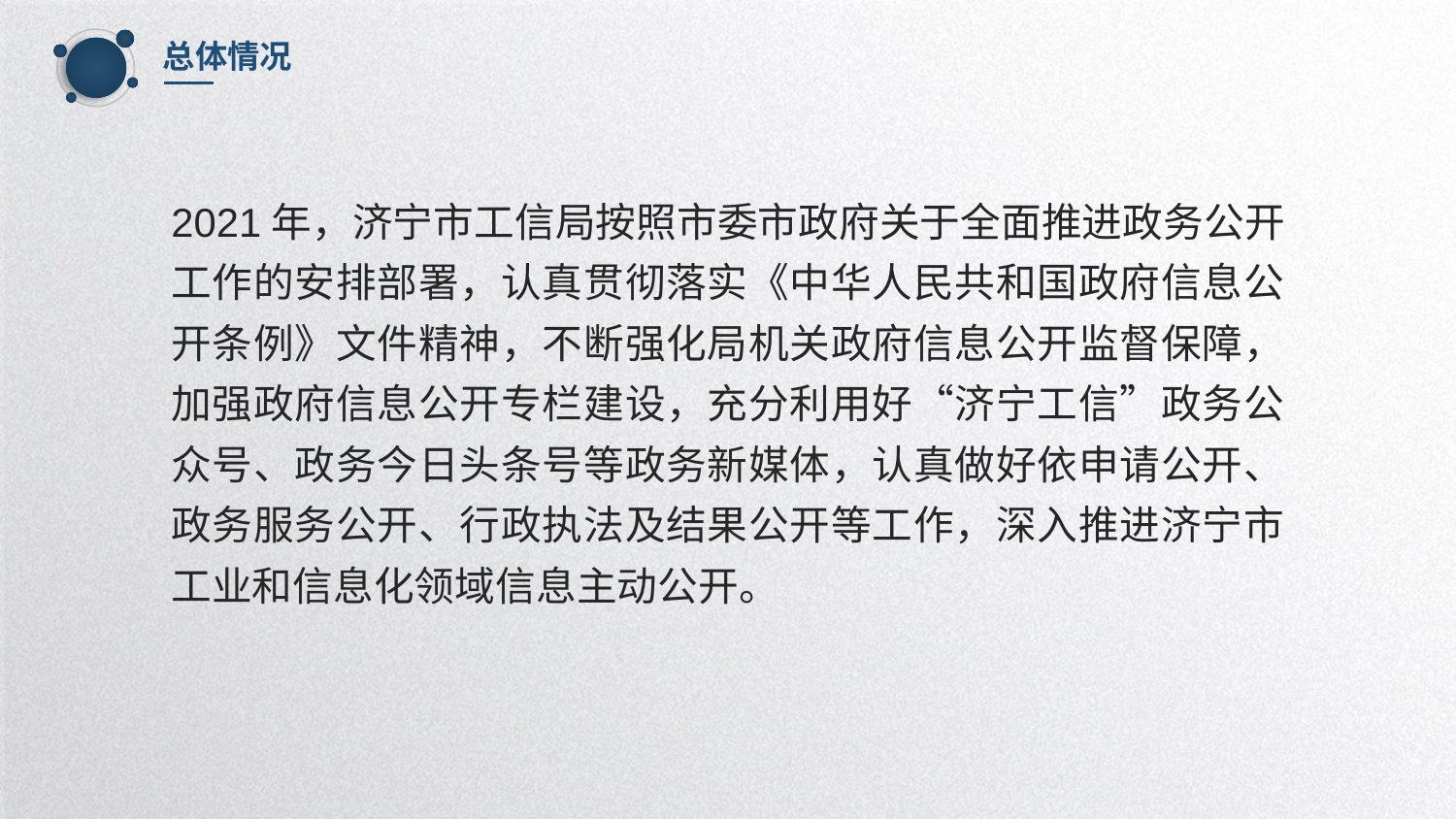

总体情况
2021年，济宁市工信局按照市委市政府关于全面推进政务公开工作的安排部署，认真贯彻落实《中华人民共和国政府信息公开条例》文件精神，不断强化局机关政府信息公开监督保障，加强政府信息公开专栏建设，充分利用好“济宁工信”政务公众号、政务今日头条号等政务新媒体，认真做好依申请公开、政务服务公开、行政执法及结果公开等工作，深入推进济宁市工业和信息化领域信息主动公开。